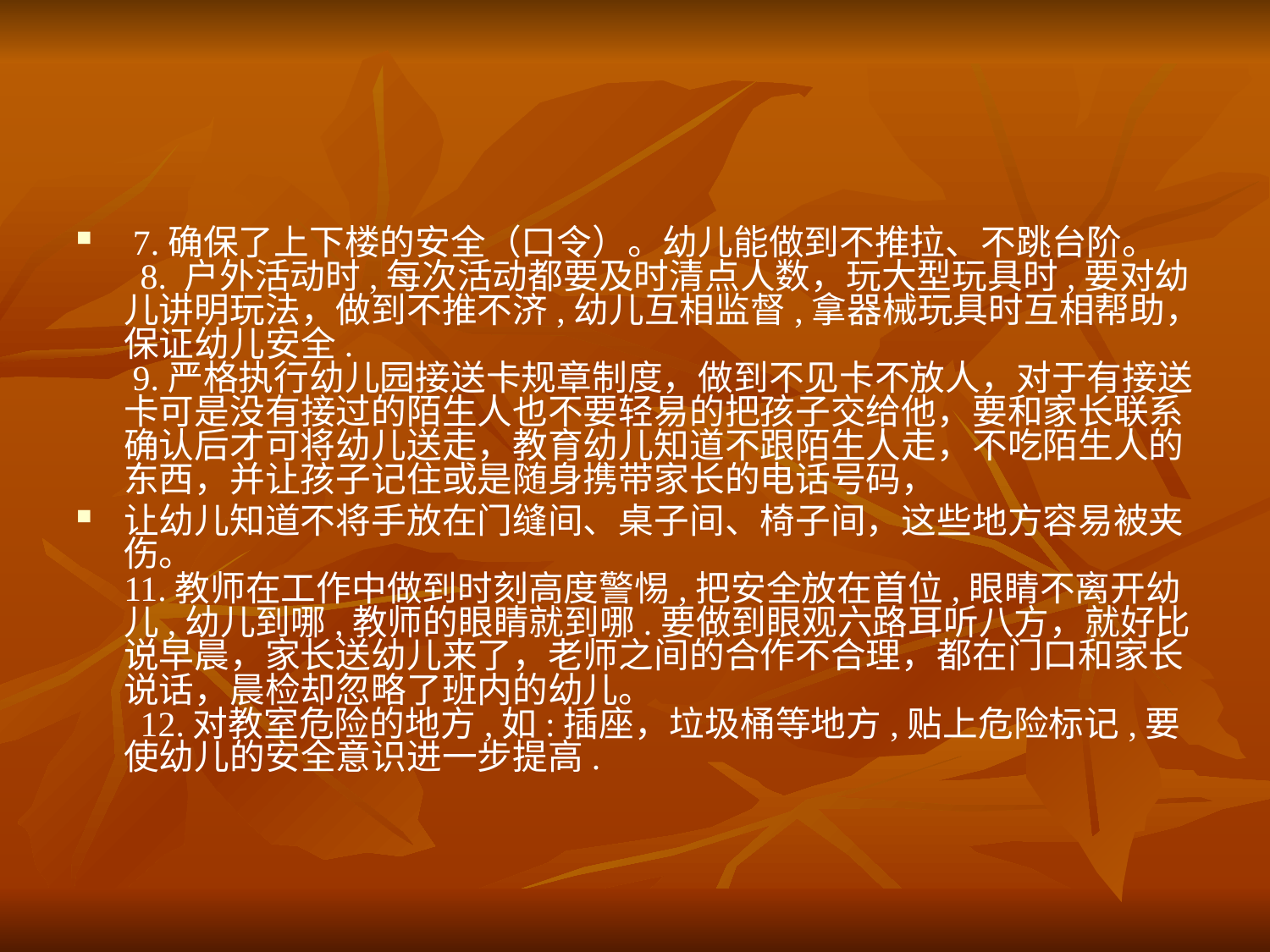

7.确保了上下楼的安全（口令）。幼儿能做到不推拉、不跳台阶。
 8. 户外活动时,每次活动都要及时清点人数，玩大型玩具时,要对幼儿讲明玩法，做到不推不济,幼儿互相监督,拿器械玩具时互相帮助，保证幼儿安全.
 9.严格执行幼儿园接送卡规章制度，做到不见卡不放人，对于有接送卡可是没有接过的陌生人也不要轻易的把孩子交给他，要和家长联系确认后才可将幼儿送走，教育幼儿知道不跟陌生人走，不吃陌生人的东西，并让孩子记住或是随身携带家长的电话号码，
让幼儿知道不将手放在门缝间、桌子间、椅子间，这些地方容易被夹伤。
11.教师在工作中做到时刻高度警惕,把安全放在首位,眼睛不离开幼儿,幼儿到哪,教师的眼睛就到哪.要做到眼观六路耳听八方，就好比说早晨，家长送幼儿来了，老师之间的合作不合理，都在门口和家长说话，晨检却忽略了班内的幼儿。
 12.对教室危险的地方,如:插座，垃圾桶等地方,贴上危险标记,要使幼儿的安全意识进一步提高.